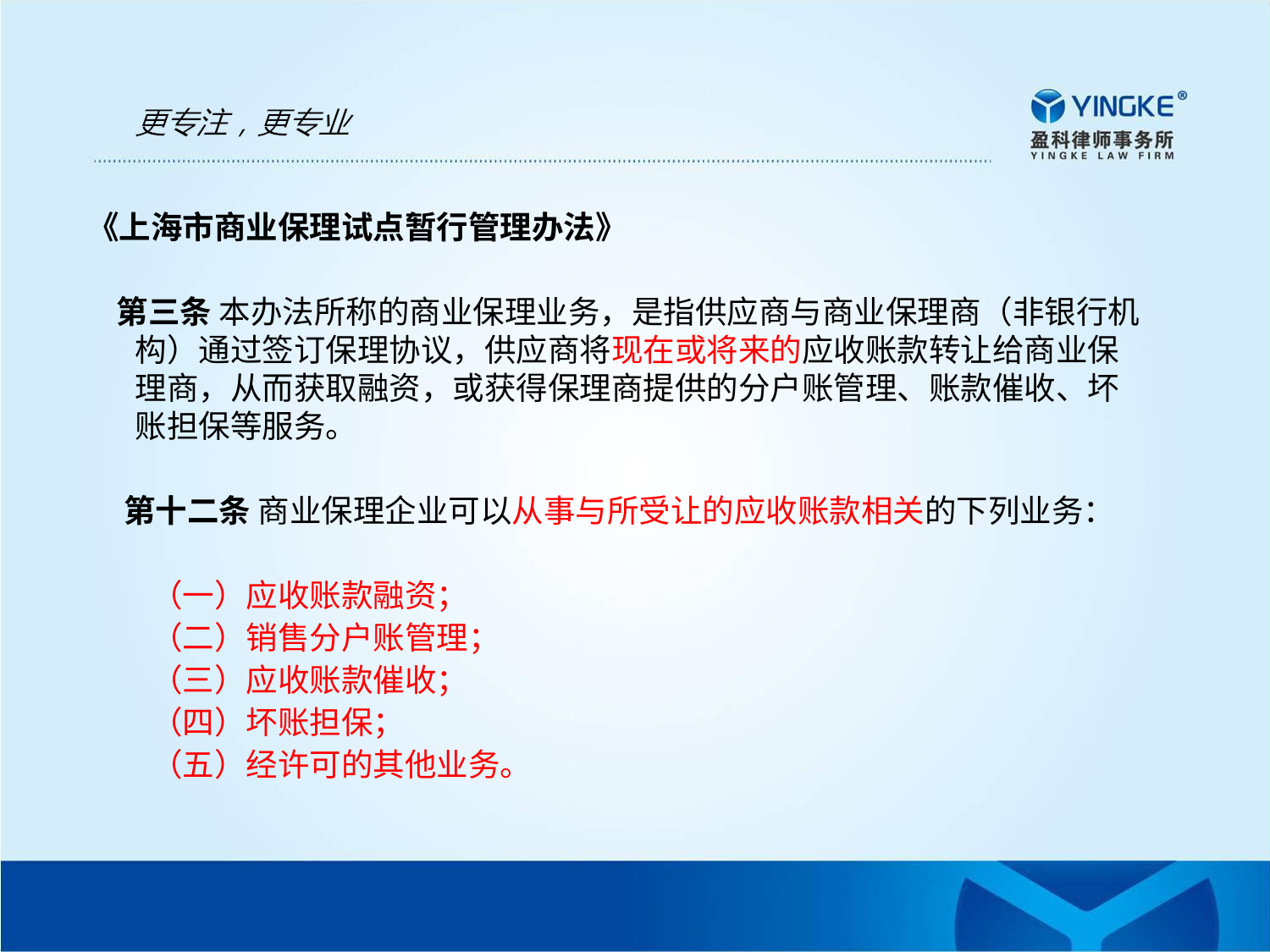

《上海市商业保理试点暂行管理办法》

   第三条 本办法所称的商业保理业务，是指供应商与商业保理商（非银行机构）通过签订保理协议，供应商将现在或将来的应收账款转让给商业保理商，从而获取融资，或获得保理商提供的分户账管理、账款催收、坏账担保等服务。

    第十二条 商业保理企业可以从事与所受让的应收账款相关的下列业务：

　　（一）应收账款融资；
　　（二）销售分户账管理；
　　（三）应收账款催收；
　　（四）坏账担保；
　　（五）经许可的其他业务。